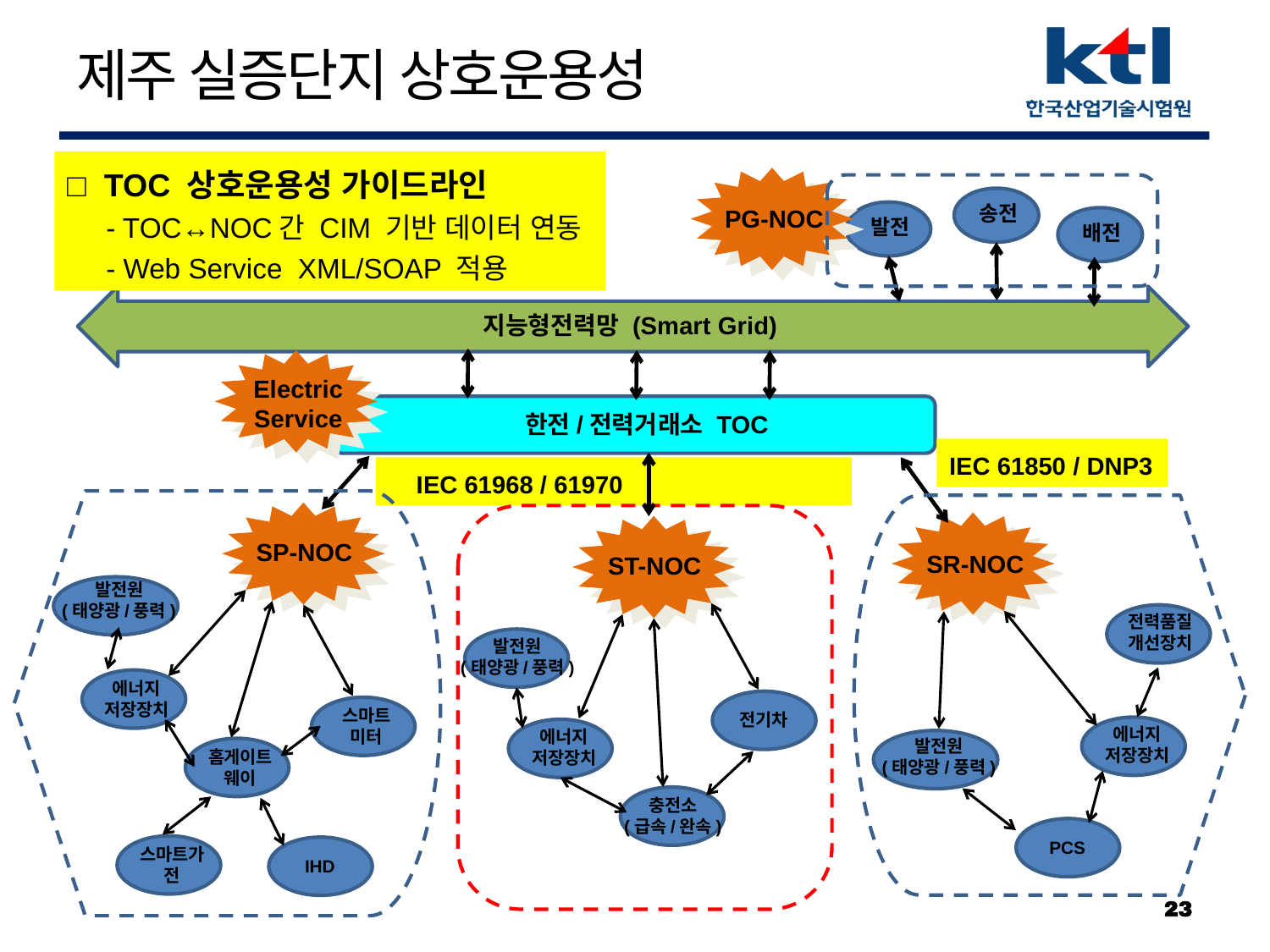

# 제주 실증단지 상호운용성
□  TOC 상호운용성 가이드라인
     - TOC↔NOC간 CIM 기반 데이터 연동
     - Web Service  XML/SOAP 적용

송전
PG-NOC

발전
배전

지능형전력망 (Smart Grid)

Electric
Service

한전/전력거래소 TOC
IEC 61850 / DNP3
    IEC 61968 / 61970

SP-NOC
SR-NOC
ST-NOC
발전원
(태양광/풍력)

전력품질
개선장치

발전원
(태양광/풍력)

에너지
저장장치

스마트
미터
전기차
에너지
저장장치

에너지
저장장치

발전원
(태양광/풍력)

홈게이트웨이

충전소
(급속/완속)

PCS

스마트가전

IHD
23